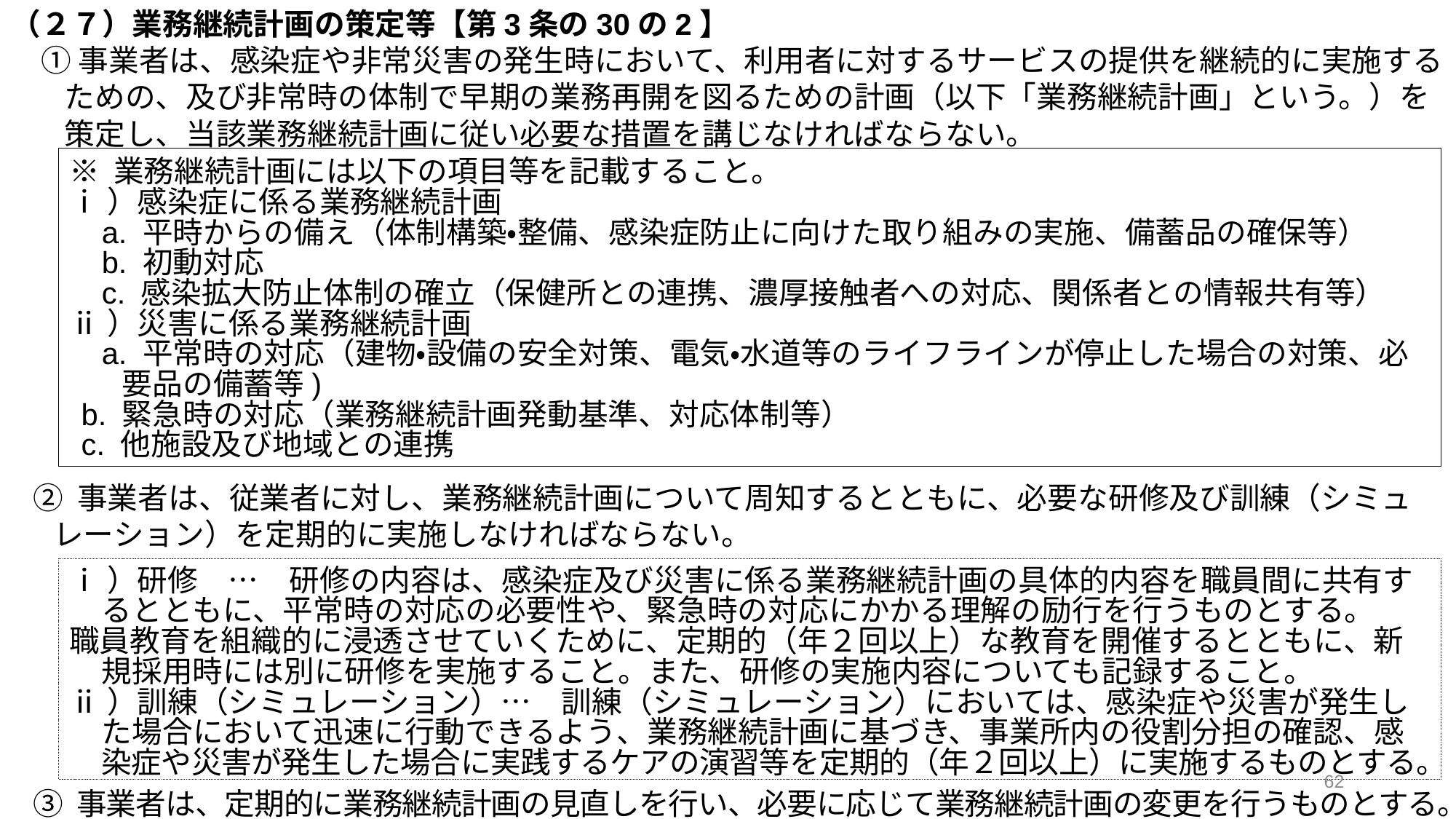

（２７）業務継続計画の策定等【第3条の30の2】
　① 事業者は、感染症や非常災害の発生時において、利用者に対するサービスの提供を継続的に実施するための、及び非常時の体制で早期の業務再開を図るための計画（以下「業務継続計画」という。）を策定し、当該業務継続計画に従い必要な措置を講じなければならない。

② 事業者は、従業者に対し、業務継続計画について周知するとともに、必要な研修及び訓練（シミュレーション）を定期的に実施しなければならない。

③ 事業者は、定期的に業務継続計画の見直しを行い、必要に応じて業務継続計画の変更を行うものとする。
※ 業務継続計画には以下の項目等を記載すること。
ⅰ）感染症に係る業務継続計画
a. 平時からの備え（体制構築・整備、感染症防止に向けた取り組みの実施、備蓄品の確保等）
b. 初動対応
c. 感染拡大防止体制の確立（保健所との連携、濃厚接触者への対応、関係者との情報共有等）
ⅱ）災害に係る業務継続計画
a. 平常時の対応（建物・設備の安全対策、電気・水道等のライフラインが停止した場合の対策、必要品の備蓄等)
b. 緊急時の対応（業務継続計画発動基準、対応体制等）
c. 他施設及び地域との連携
ⅰ）研修　…　研修の内容は、感染症及び災害に係る業務継続計画の具体的内容を職員間に共有するとともに、平常時の対応の必要性や、緊急時の対応にかかる理解の励行を行うものとする。
職員教育を組織的に浸透させていくために、定期的（年２回以上）な教育を開催するとともに、新規採用時には別に研修を実施すること。また、研修の実施内容についても記録すること。
ⅱ）訓練（シミュレーション）…　訓練（シミュレーション）においては、感染症や災害が発生した場合において迅速に行動できるよう、業務継続計画に基づき、事業所内の役割分担の確認、感染症や災害が発生した場合に実践するケアの演習等を定期的（年２回以上）に実施するものとする。
62